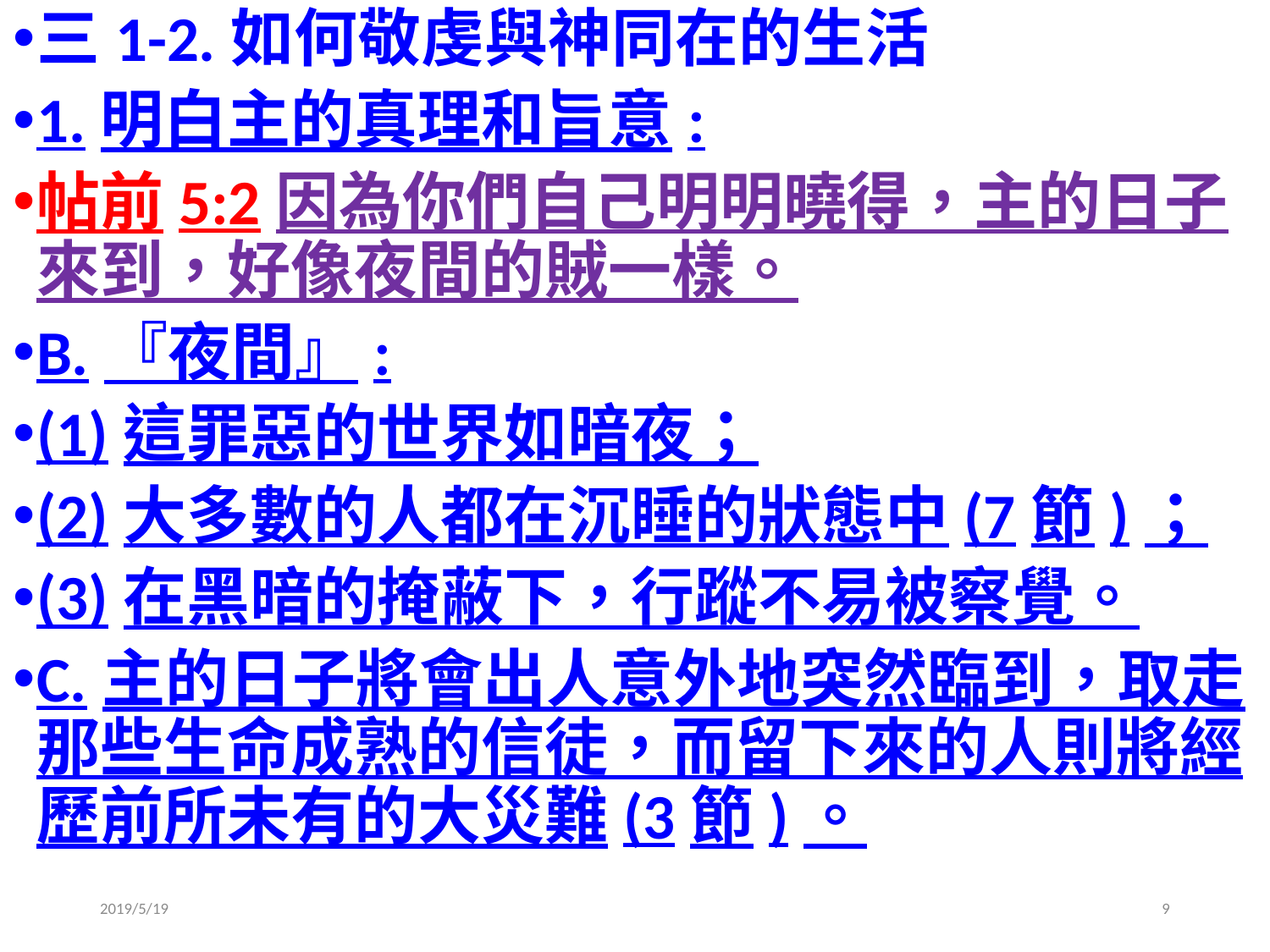

三1-2.如何敬虔與神同在的生活
1.明白主的真理和旨意:
帖前5:2因為你們自己明明曉得，主的日子來到，好像夜間的賊一樣。
B.『夜間』:
(1)這罪惡的世界如暗夜；
(2)大多數的人都在沉睡的狀態中(7節)；
(3)在黑暗的掩蔽下，行蹤不易被察覺。
C.主的日子將會出人意外地突然臨到，取走那些生命成熟的信徒，而留下來的人則將經歷前所未有的大災難(3節)。

2019/5/19
9